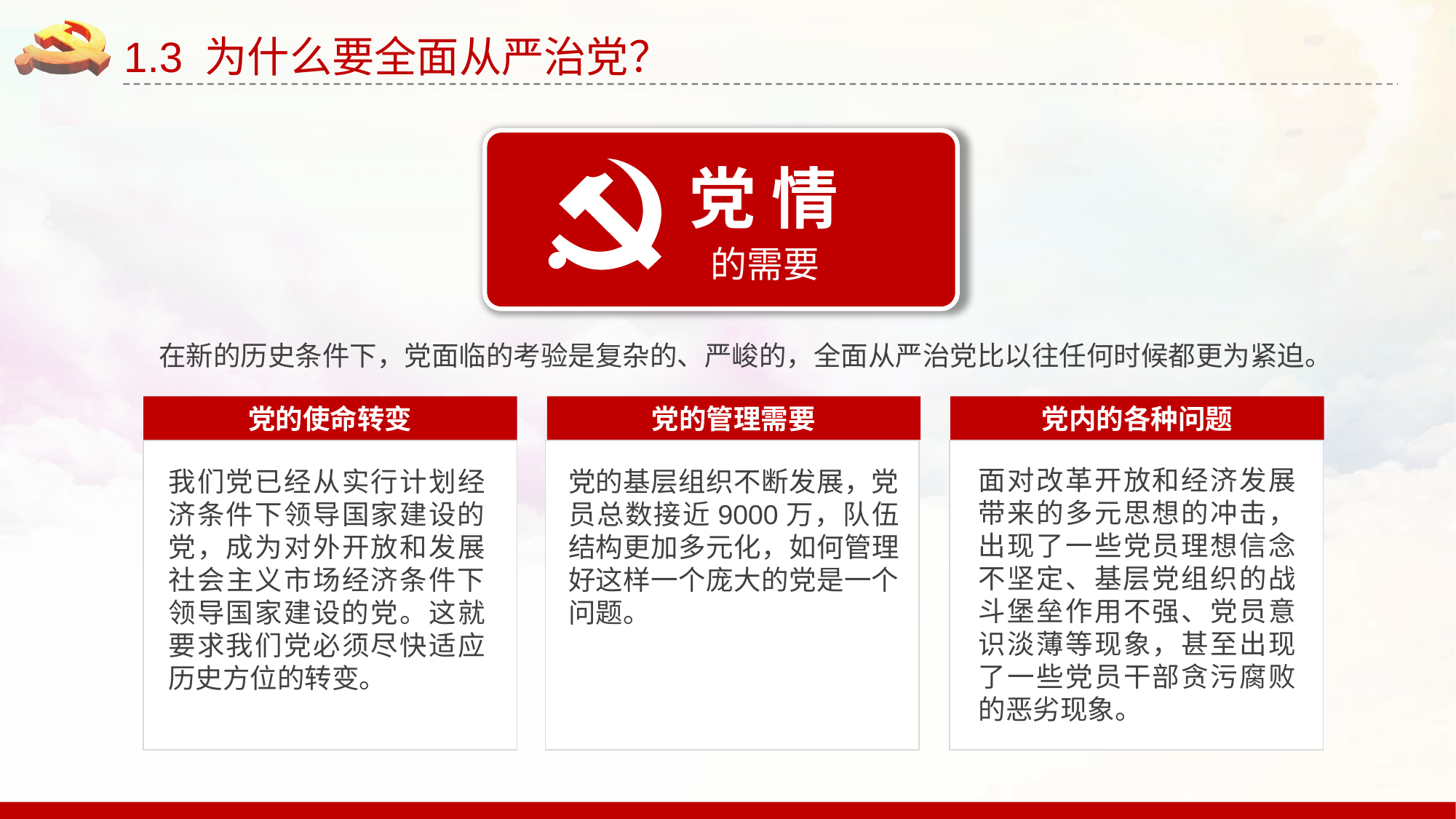

1.3 为什么要全面从严治党？

党 情

的需要
在新的历史条件下，党面临的考验是复杂的、严峻的，全面从严治党比以往任何时候都更为紧迫。
党的使命转变

我们党已经从实行计划经济条件下领导国家建设的党，成为对外开放和发展社会主义市场经济条件下领导国家建设的党。这就要求我们党必须尽快适应历史方位的转变。
党的管理需要

党的基层组织不断发展，党员总数接近9000万，队伍结构更加多元化，如何管理好这样一个庞大的党是一个问题。
党内的各种问题

面对改革开放和经济发展带来的多元思想的冲击，出现了一些党员理想信念不坚定、基层党组织的战斗堡垒作用不强、党员意识淡薄等现象，甚至出现了一些党员干部贪污腐败的恶劣现象。